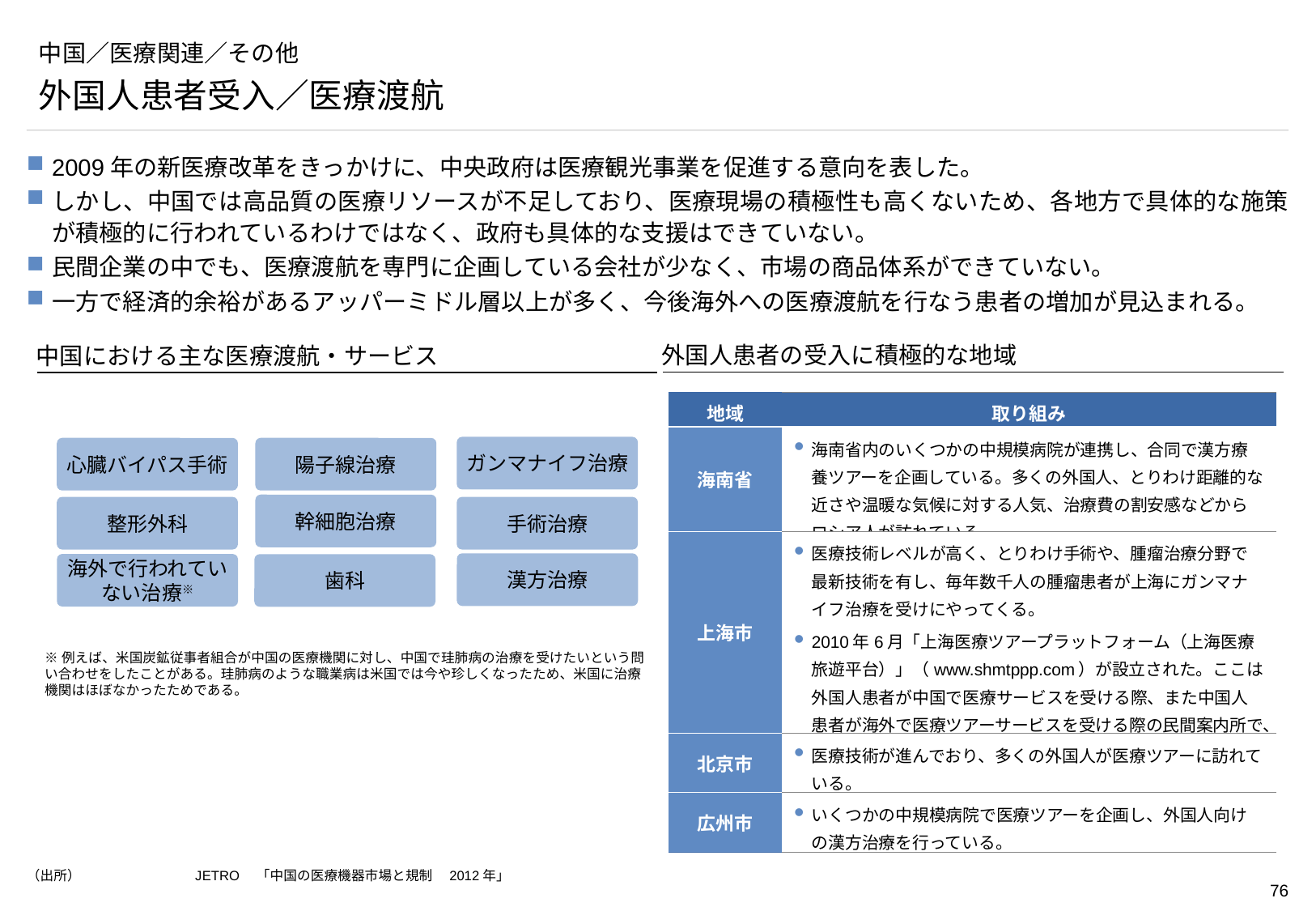

# 中国／医療関連／その他
外国人患者受入／医療渡航
2009年の新医療改革をきっかけに、中央政府は医療観光事業を促進する意向を表した。
しかし、中国では高品質の医療リソースが不足しており、医療現場の積極性も高くないため、各地方で具体的な施策が積極的に行われているわけではなく、政府も具体的な支援はできていない。
民間企業の中でも、医療渡航を専門に企画している会社が少なく、市場の商品体系ができていない。
一方で経済的余裕があるアッパーミドル層以上が多く、今後海外への医療渡航を行なう患者の増加が見込まれる。
外国人患者の受入に積極的な地域
中国における主な医療渡航・サービス
| 地域 | 取り組み |
| --- | --- |
| 海南省 | 海南省内のいくつかの中規模病院が連携し、合同で漢方療養ツアーを企画している。多くの外国人、とりわけ距離的な近さや温暖な気候に対する人気、治療費の割安感などからロシア人が訪れている。 |
| 上海市 | 医療技術レベルが高く、とりわけ手術や、腫瘤治療分野で最新技術を有し、毎年数千人の腫瘤患者が上海にガンマナイフ治療を受けにやってくる。 2010年6月「上海医療ツアープラットフォーム（上海医療旅遊平台）」（www.shmtppp.com）が設立された。ここは外国人患者が中国で医療サービスを受ける際、また中国人患者が海外で医療ツアーサービスを受ける際の民間案内所で、現在は主に後者の業務を行っている。 |
| 北京市 | 医療技術が進んでおり、多くの外国人が医療ツアーに訪れている。 |
| 広州市 | いくつかの中規模病院で医療ツアーを企画し、外国人向けの漢方治療を行っている。 |
ガンマナイフ治療
心臓バイパス手術
陽子線治療
幹細胞治療
整形外科
手術治療
漢方治療
海外で行われていない治療※
歯科
※例えば、米国炭鉱従事者組合が中国の医療機関に対し、中国で珪肺病の治療を受けたいという問い合わせをしたことがある。珪肺病のような職業病は米国では今や珍しくなったため、米国に治療機関はほぼなかったためである。
（出所）	JETRO　「中国の医療機器市場と規制　2012年」